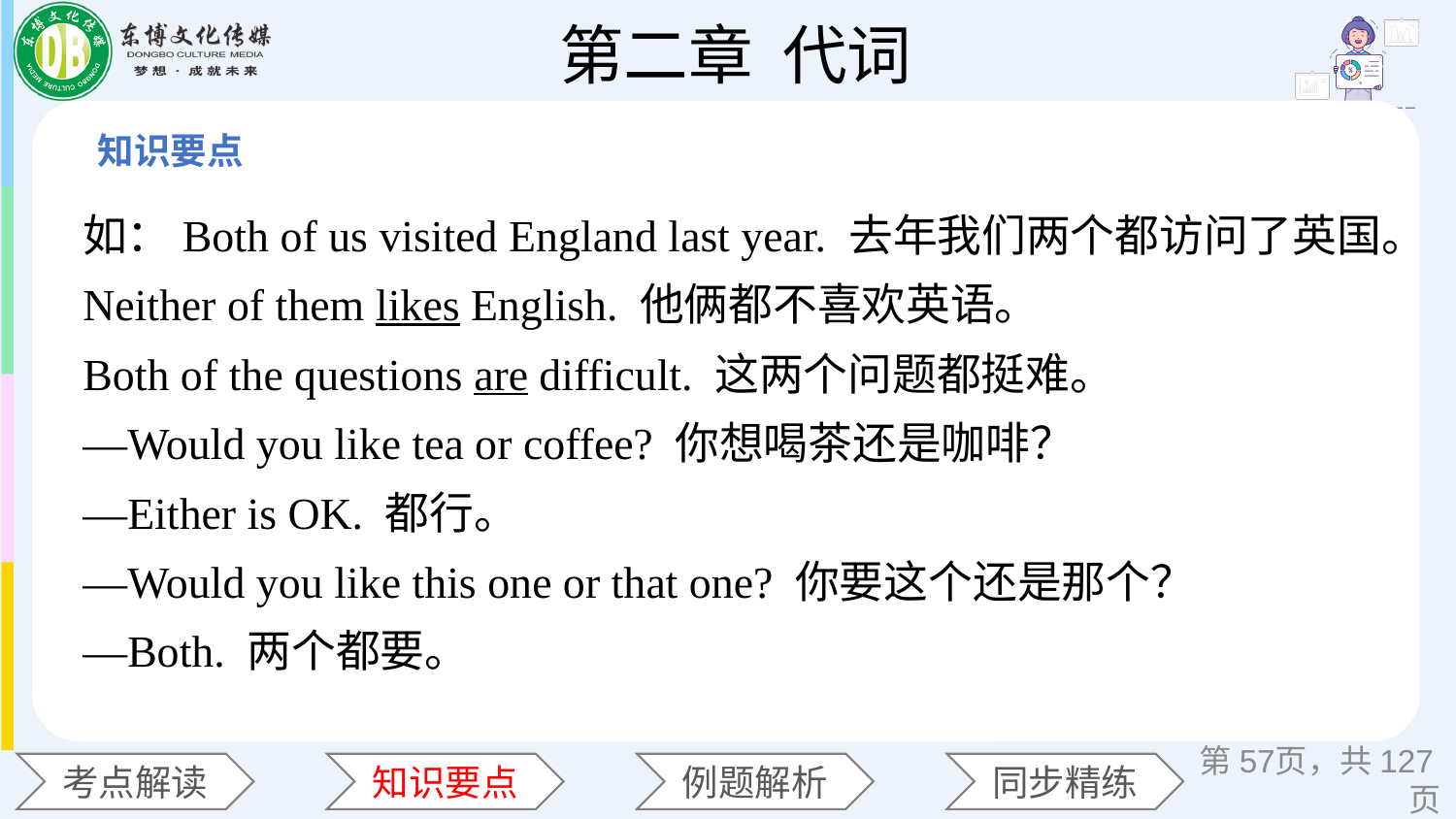

如：Both of us visited England last year. 去年我们两个都访问了英国。
Neither of them likes English. 他俩都不喜欢英语。
Both of the questions are difficult. 这两个问题都挺难。
—Would you like tea or coffee? 你想喝茶还是咖啡？
—Either is OK. 都行。
—Would you like this one or that one? 你要这个还是那个？
—Both. 两个都要。
第57页，共127页